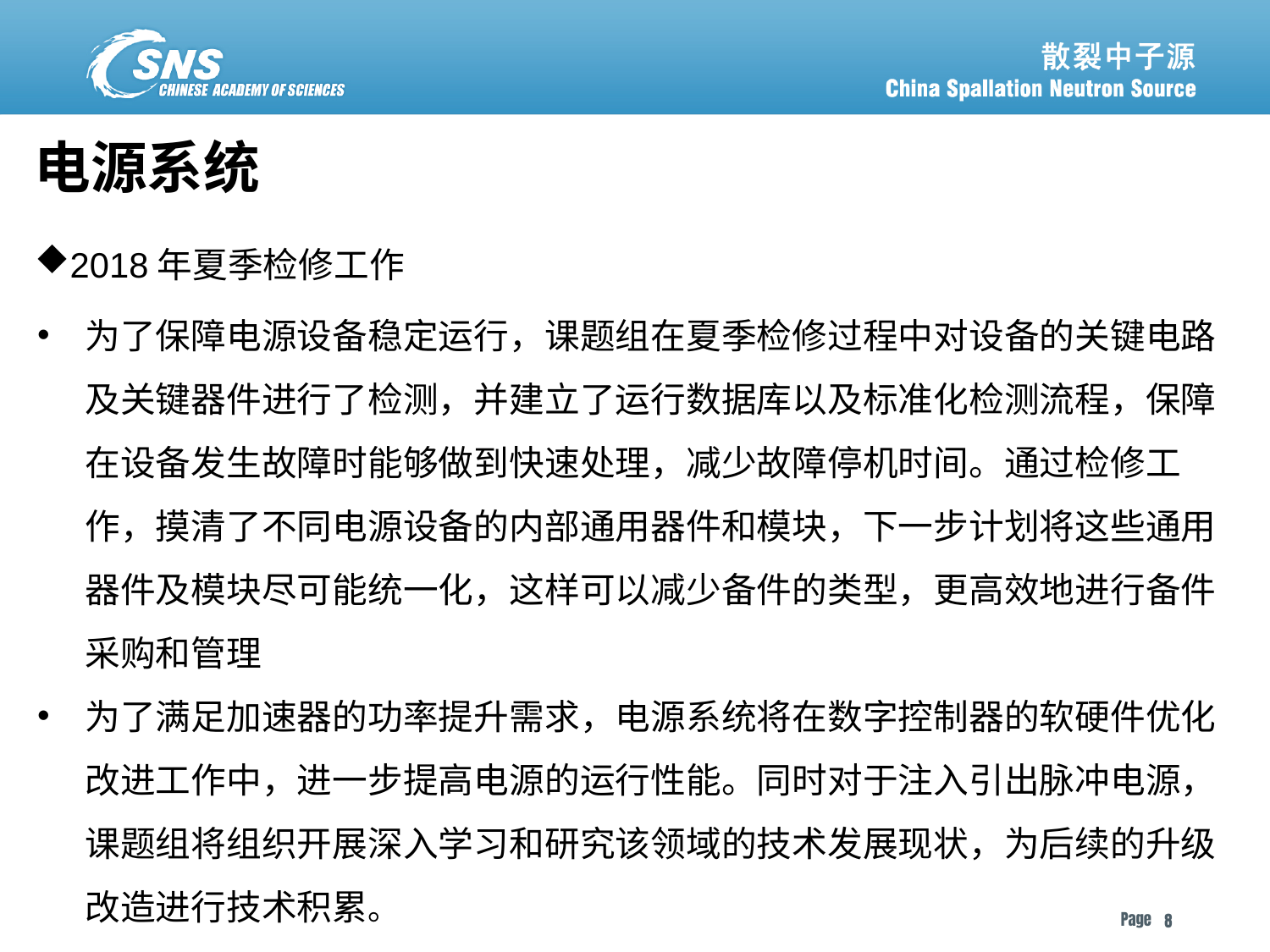

# 电源系统
2018年夏季检修工作
为了保障电源设备稳定运行，课题组在夏季检修过程中对设备的关键电路及关键器件进行了检测，并建立了运行数据库以及标准化检测流程，保障在设备发生故障时能够做到快速处理，减少故障停机时间。通过检修工作，摸清了不同电源设备的内部通用器件和模块，下一步计划将这些通用器件及模块尽可能统一化，这样可以减少备件的类型，更高效地进行备件采购和管理
为了满足加速器的功率提升需求，电源系统将在数字控制器的软硬件优化改进工作中，进一步提高电源的运行性能。同时对于注入引出脉冲电源，课题组将组织开展深入学习和研究该领域的技术发展现状，为后续的升级改造进行技术积累。
8